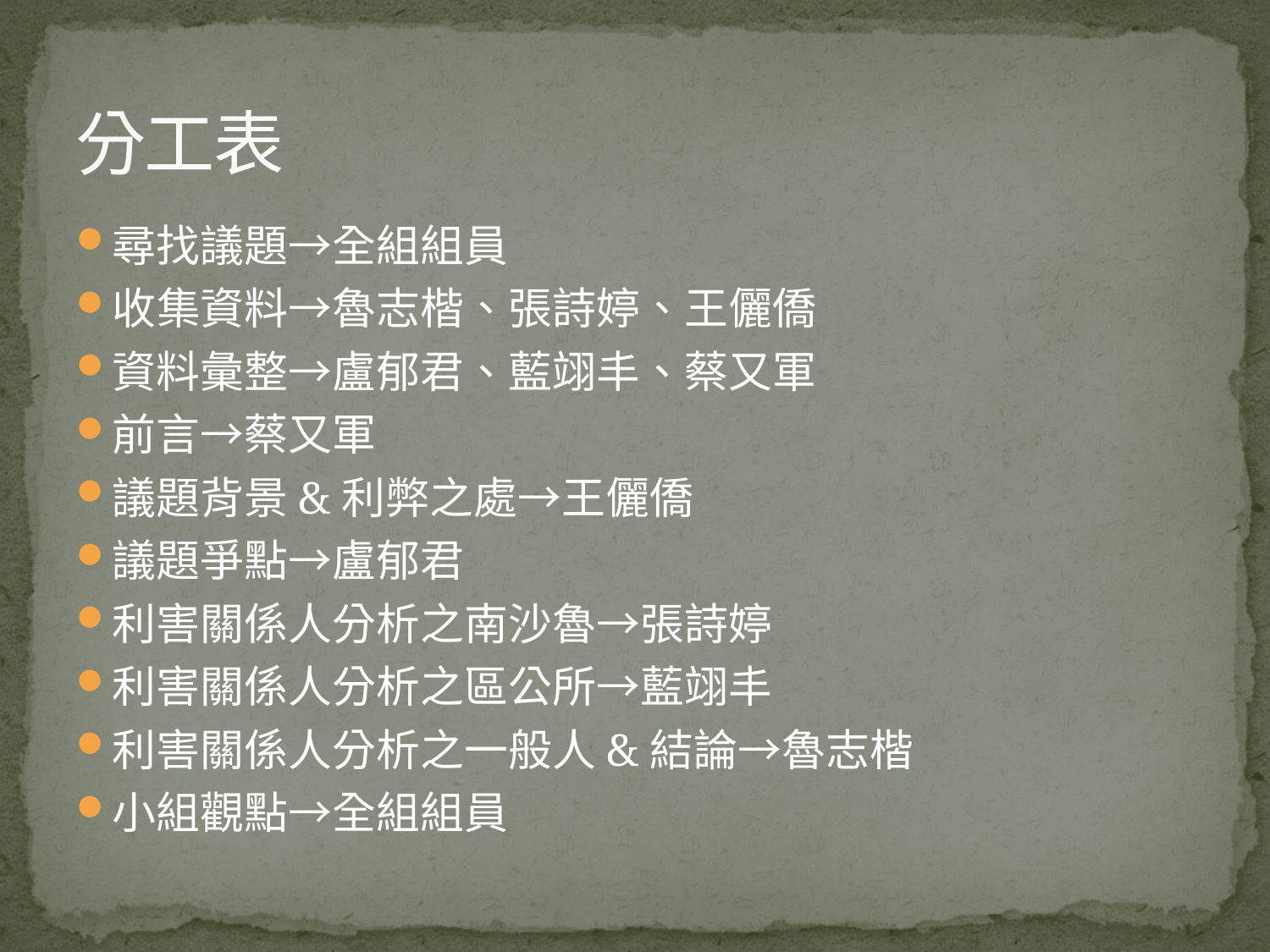

# 分工表
尋找議題→全組組員
收集資料→魯志楷、張詩婷、王儷僑
資料彙整→盧郁君、藍翊丰、蔡又軍
前言→蔡又軍
議題背景&利弊之處→王儷僑
議題爭點→盧郁君
利害關係人分析之南沙魯→張詩婷
利害關係人分析之區公所→藍翊丰
利害關係人分析之一般人&結論→魯志楷
小組觀點→全組組員